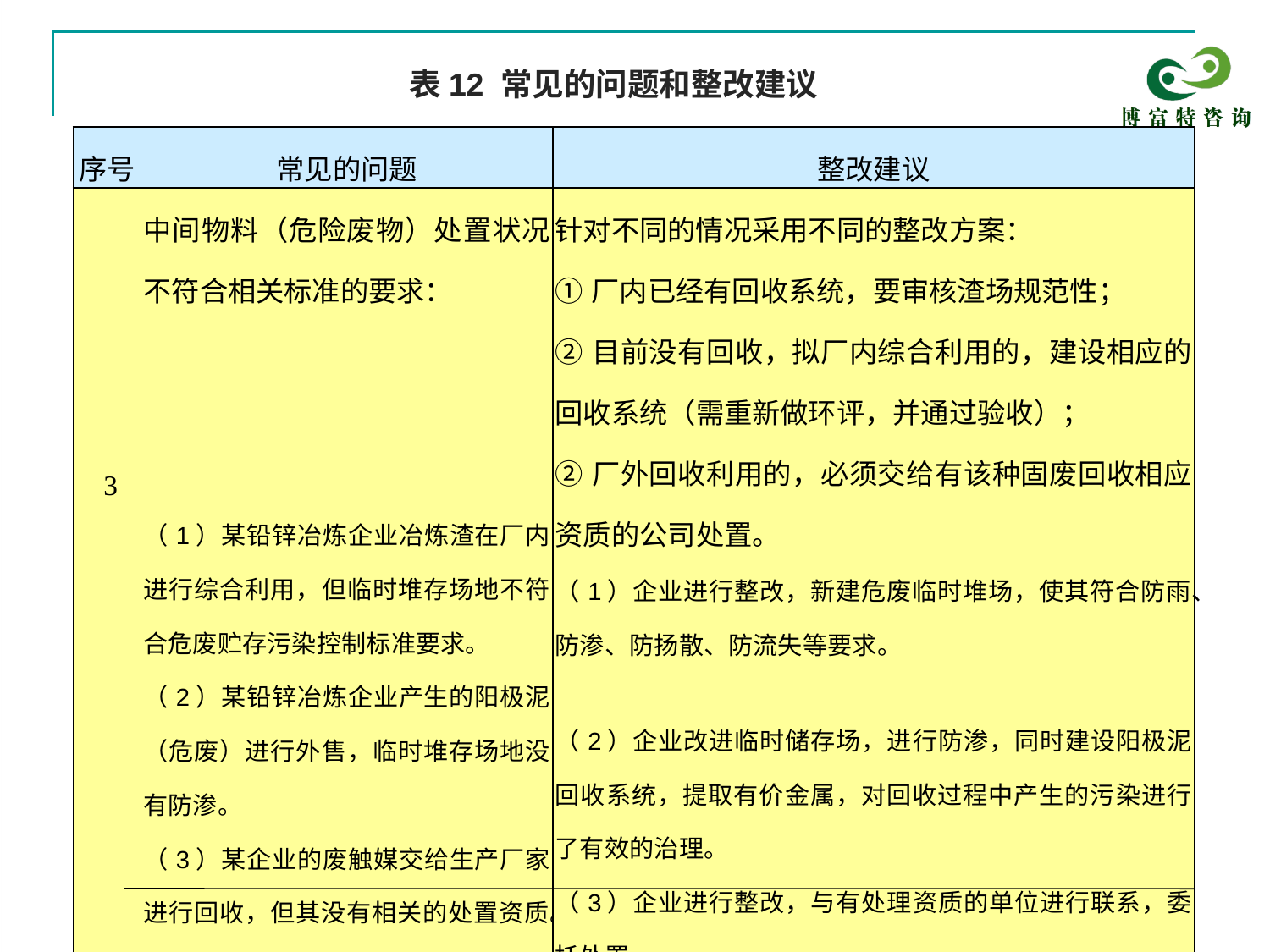

表12 常见的问题和整改建议
| 序号 | 常见的问题 | 整改建议 |
| --- | --- | --- |
| 3 | 中间物料（危险废物）处置状况不符合相关标准的要求： （1）某铅锌冶炼企业冶炼渣在厂内进行综合利用，但临时堆存场地不符合危废贮存污染控制标准要求。 （2）某铅锌冶炼企业产生的阳极泥（危废）进行外售，临时堆存场地没有防渗。 （3）某企业的废触媒交给生产厂家进行回收，但其没有相关的处置资质。 | 针对不同的情况采用不同的整改方案： ①厂内已经有回收系统，要审核渣场规范性； ②目前没有回收，拟厂内综合利用的，建设相应的回收系统（需重新做环评，并通过验收）； ②厂外回收利用的，必须交给有该种固废回收相应资质的公司处置。 （1）企业进行整改，新建危废临时堆场，使其符合防雨、防渗、防扬散、防流失等要求。 （2）企业改进临时储存场，进行防渗，同时建设阳极泥回收系统，提取有价金属，对回收过程中产生的污染进行了有效的治理。 （3）企业进行整改，与有处理资质的单位进行联系，委托处置。 |